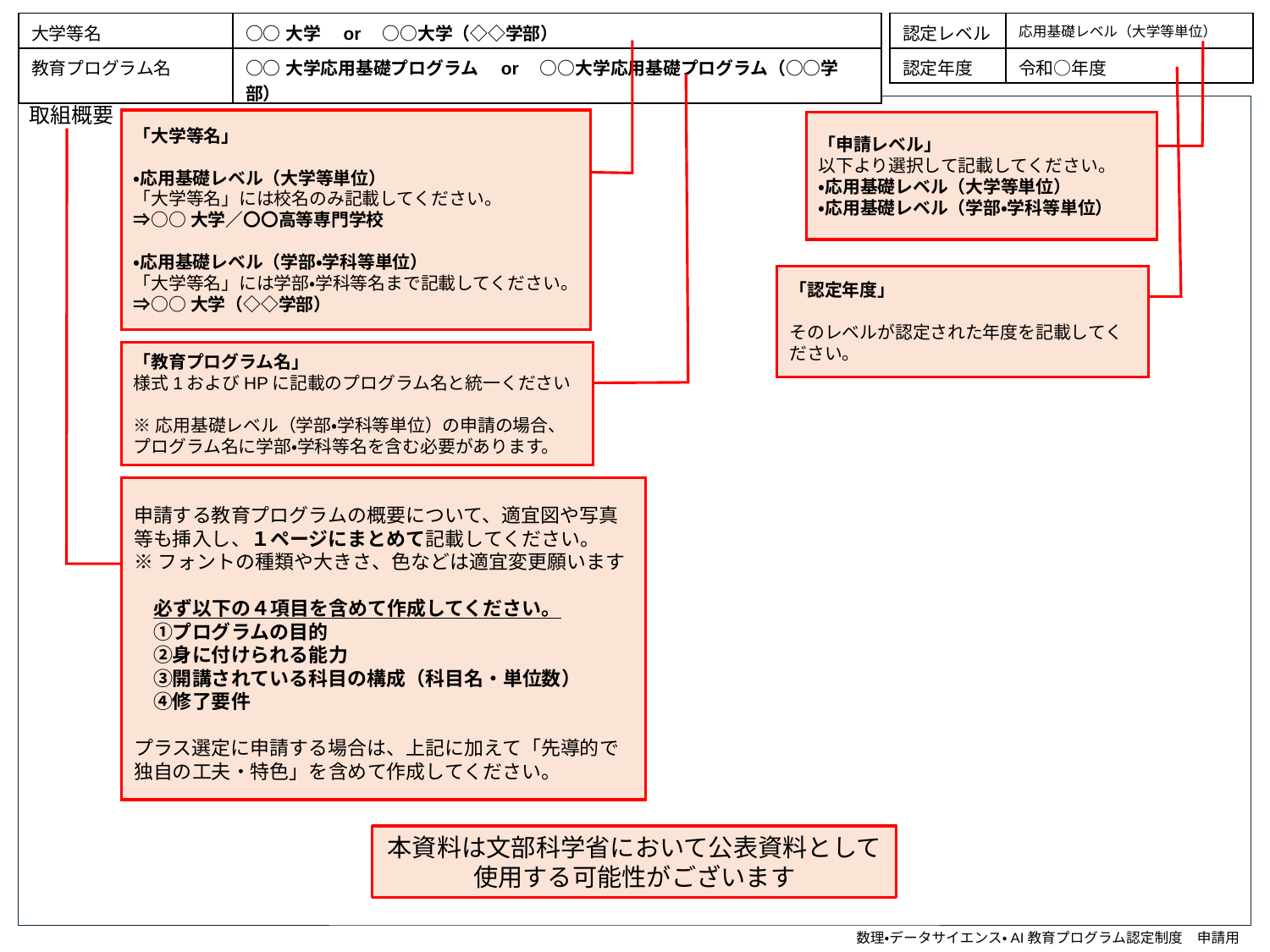

プラスのみ申請用
| 大学等名 | ○○大学　or　○○大学（◇◇学部） |
| --- | --- |
| 教育プログラム名 | ○○大学応用基礎プログラム　or　○○大学応用基礎プログラム（○○学部） |
| 認定レベル | 応用基礎レベル（大学等単位） |
| --- | --- |
| 認定年度 | 令和○年度 |
取組概要

「大学等名」

・応用基礎レベル（大学等単位）
「大学等名」には校名のみ記載してください。
⇒○○大学／〇〇高等専門学校

・応用基礎レベル（学部・学科等単位）
「大学等名」には学部・学科等名まで記載してください。
⇒○○大学（◇◇学部）
「申請レベル」
以下より選択して記載してください。
・応用基礎レベル（大学等単位）
・応用基礎レベル（学部・学科等単位）
提出時には記載上の留意事項など不要な記載は削除願います
「認定年度」

そのレベルが認定された年度を記載してください。
「教育プログラム名」
様式1およびHPに記載のプログラム名と統一ください

※応用基礎レベル（学部・学科等単位）の申請の場合、
プログラム名に学部・学科等名を含む必要があります。

申請する教育プログラムの概要について、適宜図や写真等も挿入し、１ページにまとめて記載してください。
※フォントの種類や大きさ、色などは適宜変更願います

　必ず以下の４項目を含めて作成してください。
　①プログラムの目的
　②身に付けられる能力
　③開講されている科目の構成（科目名・単位数）
　④修了要件

プラス選定に申請する場合は、上記に加えて「先導的で独自の工夫・特色」を含めて作成してください。

本資料は文部科学省において公表資料として使用する可能性がございます
数理・データサイエンス・AI教育プログラム認定制度　申請用